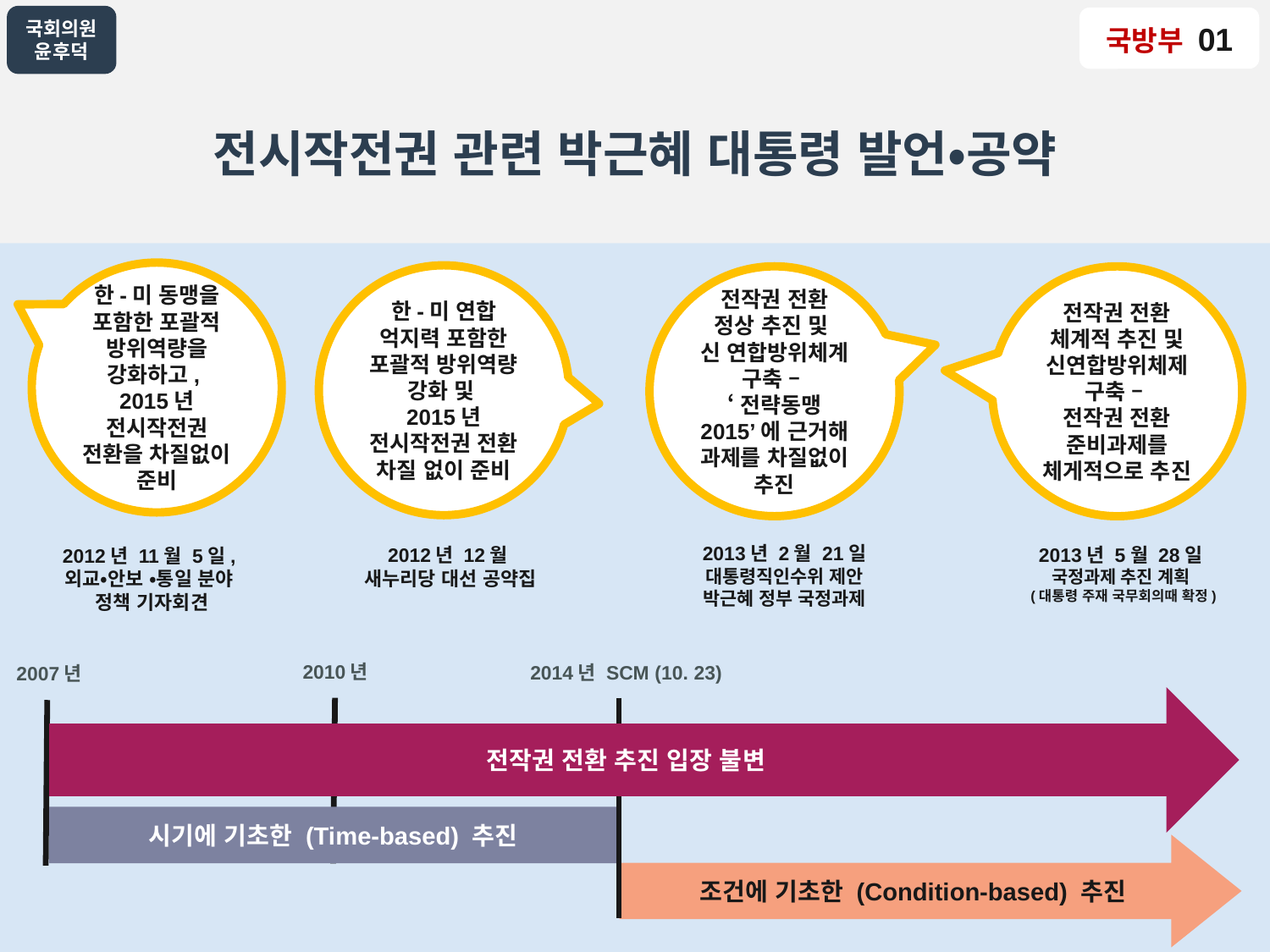

국방부 01
전시작전권 관련 박근혜 대통령 발언•공약

한-미 동맹을 포함한 포괄적 방위역량을 강화하고,
2015년 전시작전권 전환을 차질없이 준비
2012년 11월 5일,
외교•안보 •통일 분야
정책 기자회견
한-미 연합 억지력 포함한 포괄적 방위역량 강화 및
2015년 전시작전권 전환 차질 없이 준비
전작권 전환 정상 추진 및
신 연합방위체계 구축 –
‘전략동맹 2015’에 근거해 과제를 차질없이 추진
전작권 전환 체계적 추진 및 신연합방위체제 구축 –
전작권 전환 준비과제를 체게적으로 추진
2013년 2월 21일
대통령직인수위 제안
박근혜 정부 국정과제
2013년 5월 28일
국정과제 추진 계획
(대통령 주재 국무회의때 확정)
2012년 12월
새누리당 대선 공약집
2010년
2014년 SCM (10. 23)
2007년
전작권 전환 추진 입장 불변
시기에 기초한 (Time-based) 추진
조건에 기초한 (Condition-based) 추진